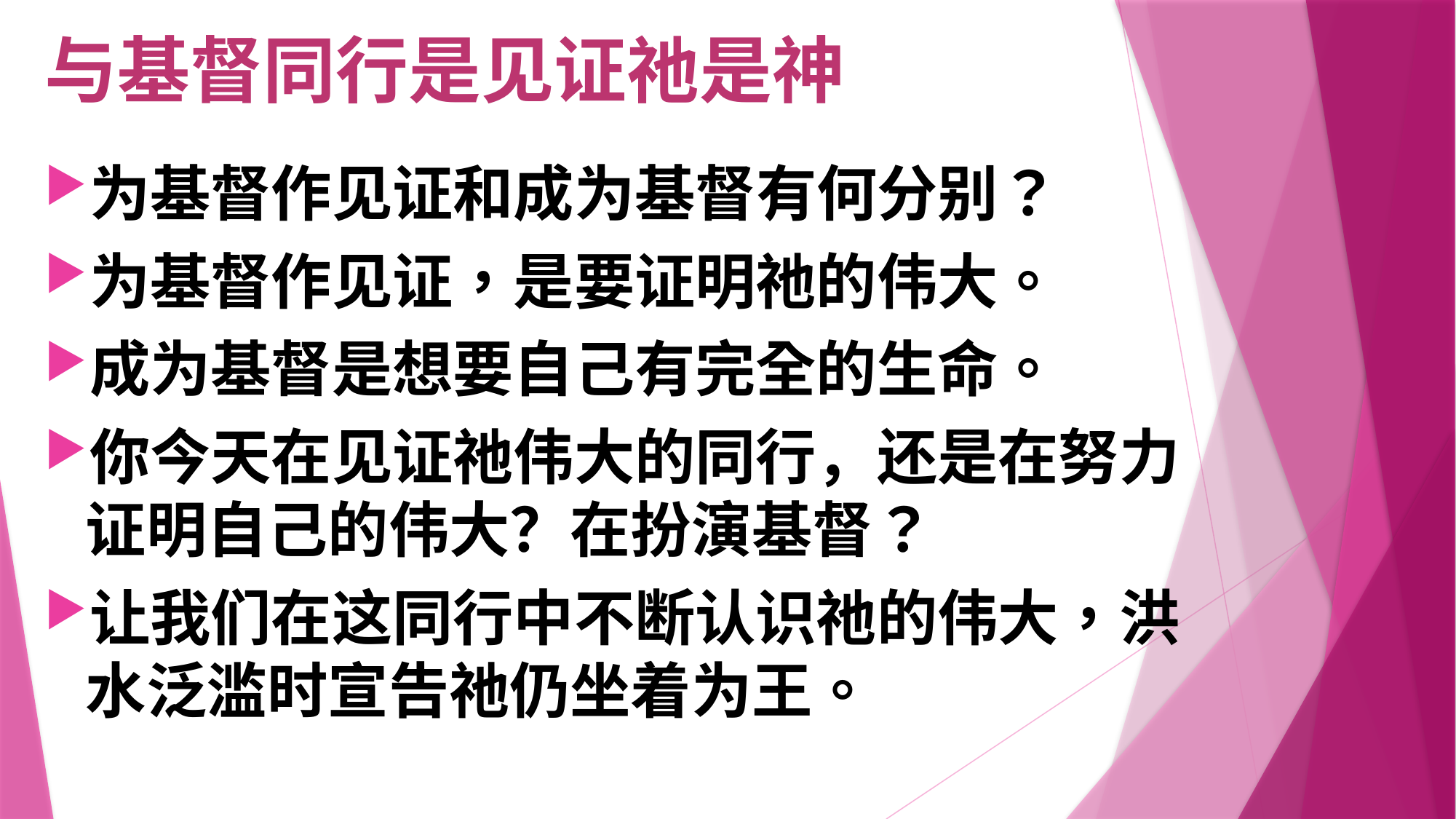

# 与基督同行是见证祂是神
为基督作见证和成为基督有何分别？
为基督作见证，是要证明祂的伟大。
成为基督是想要自己有完全的生命。
你今天在见证祂伟大的同行，还是在努力证明自己的伟大？在扮演基督？
让我们在这同行中不断认识祂的伟大，洪水泛滥时宣告祂仍坐着为王。